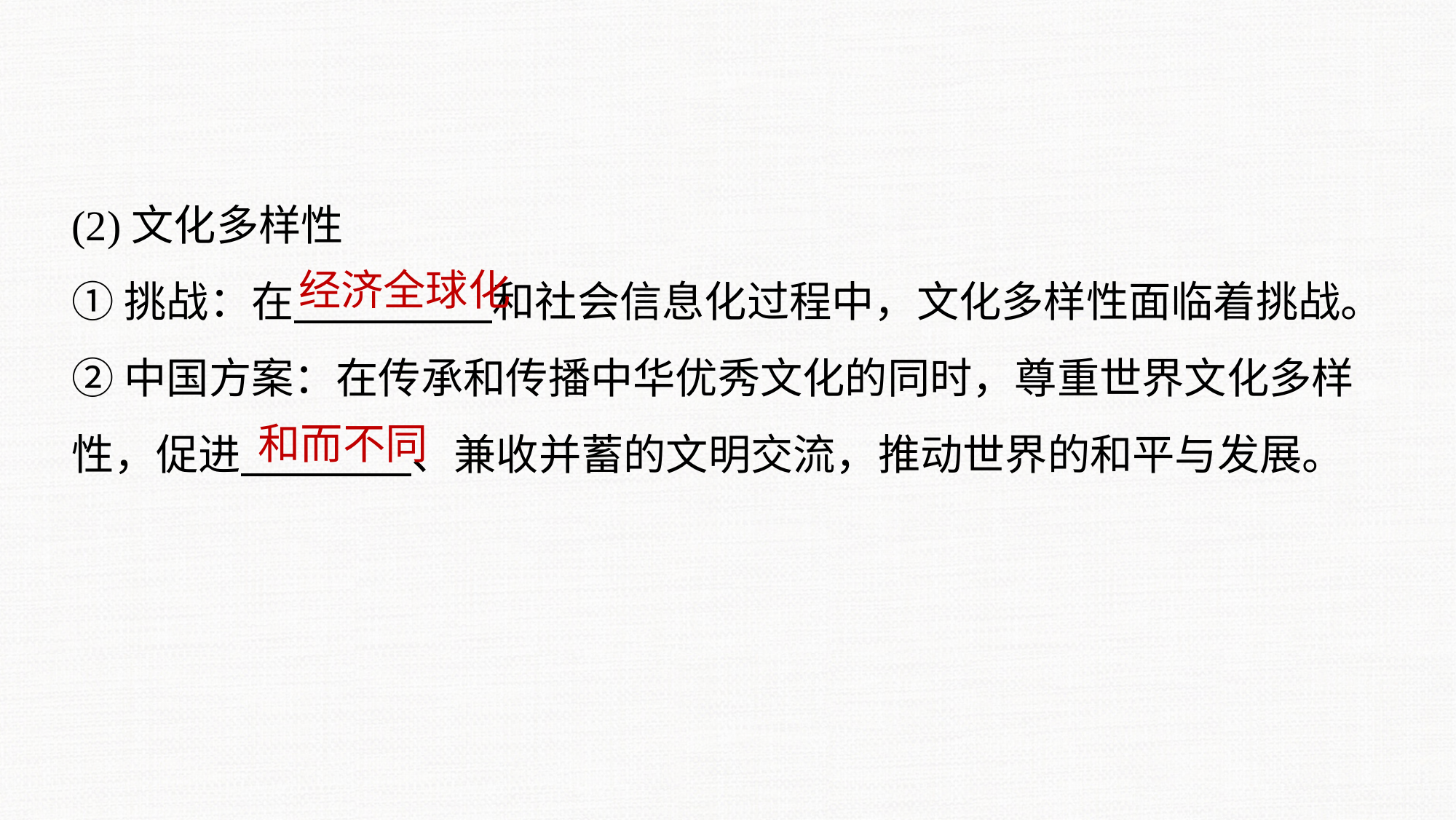

(2)文化多样性
①挑战：在                     和社会信息化过程中，文化多样性面临着挑战。
②中国方案：在传承和传播中华优秀文化的同时，尊重世界文化多样性，促进                  、兼收并蓄的文明交流，推动世界的和平与发展。
经济全球化
和而不同